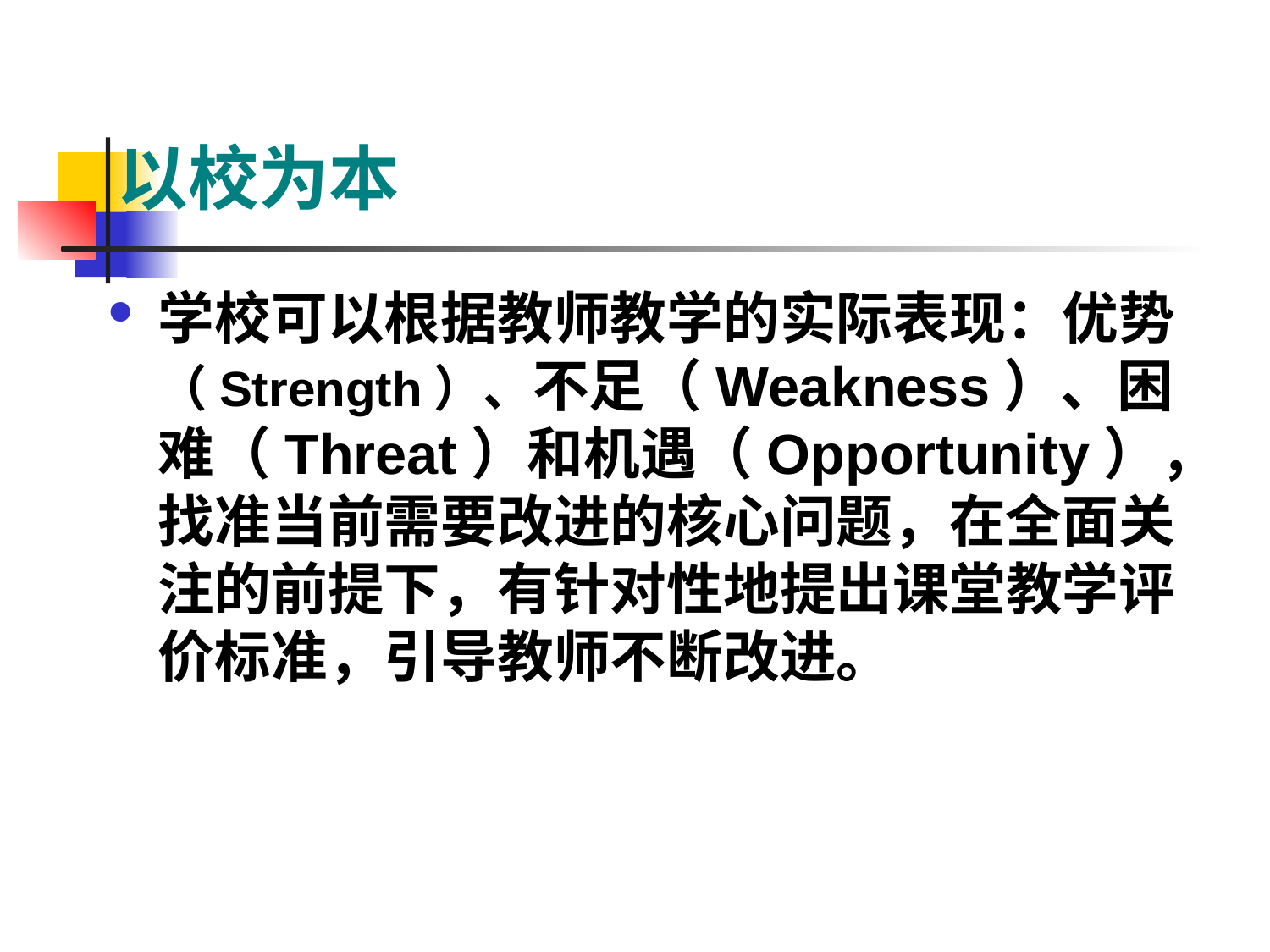

# 以校为本
学校可以根据教师教学的实际表现：优势（Strength）、不足（Weakness）、困难（Threat）和机遇（Opportunity），找准当前需要改进的核心问题，在全面关注的前提下，有针对性地提出课堂教学评价标准，引导教师不断改进。